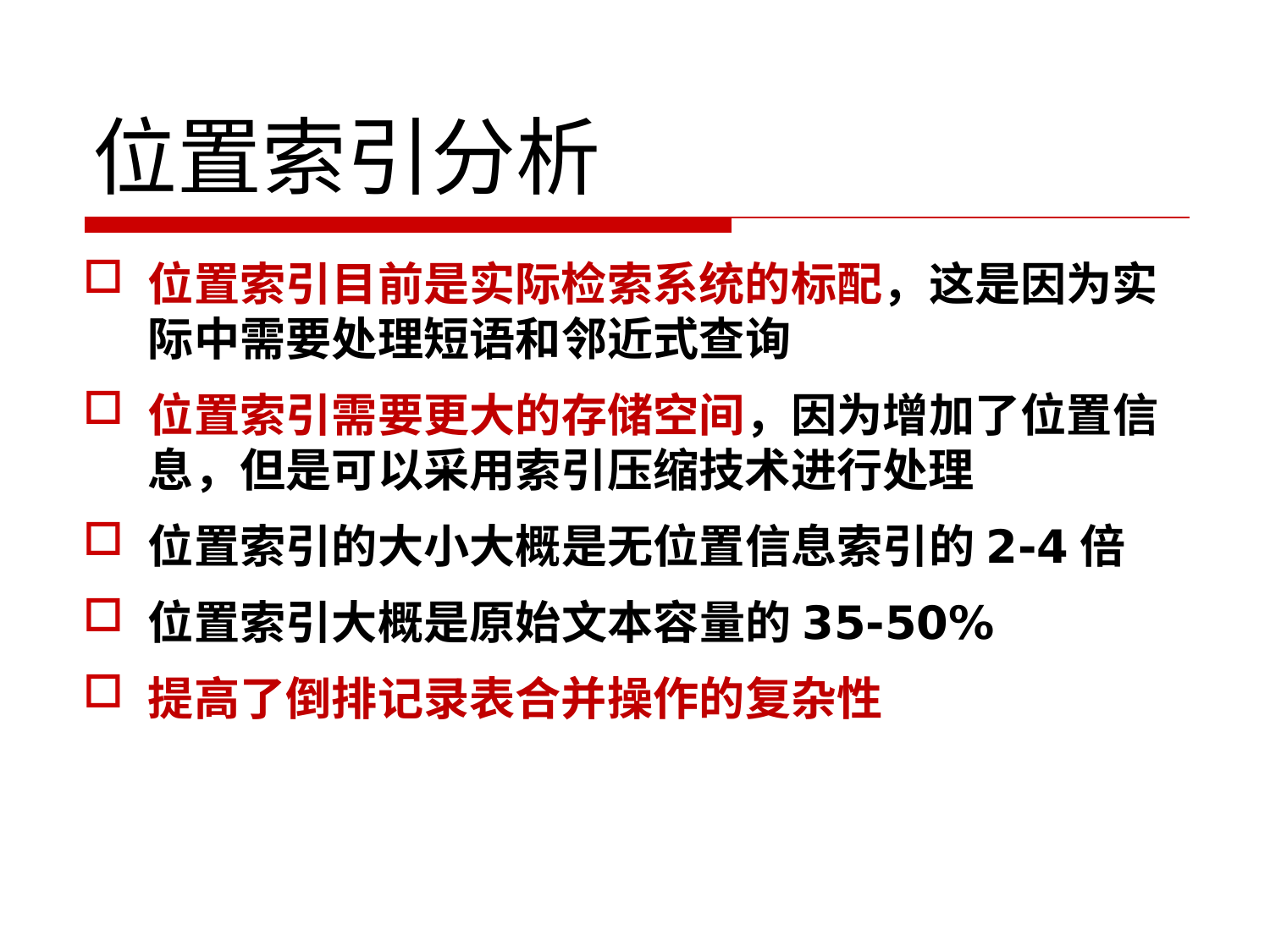

# 位置索引分析
位置索引目前是实际检索系统的标配，这是因为实际中需要处理短语和邻近式查询
位置索引需要更大的存储空间，因为增加了位置信息，但是可以采用索引压缩技术进行处理
位置索引的大小大概是无位置信息索引的2-4倍
位置索引大概是原始文本容量的35-50%
提高了倒排记录表合并操作的复杂性